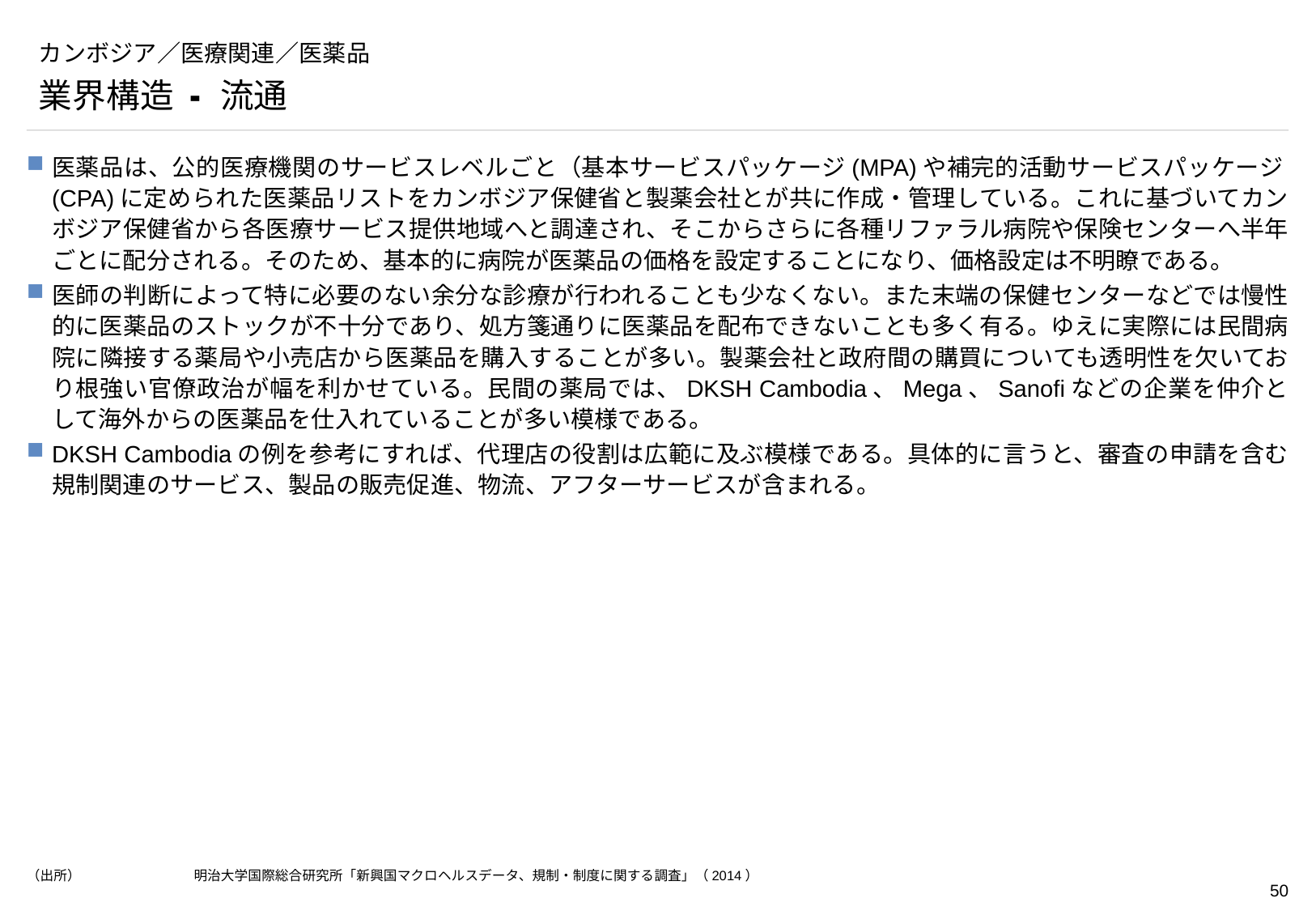

# カンボジア／医療関連／医薬品
業界構造 - 流通
医薬品は、公的医療機関のサービスレベルごと（基本サービスパッケージ(MPA)や補完的活動サービスパッケージ(CPA)に定められた医薬品リストをカンボジア保健省と製薬会社とが共に作成・管理している。これに基づいてカンボジア保健省から各医療サービス提供地域へと調達され、そこからさらに各種リファラル病院や保険センターへ半年ごとに配分される。そのため、基本的に病院が医薬品の価格を設定することになり、価格設定は不明瞭である。
医師の判断によって特に必要のない余分な診療が行われることも少なくない。また末端の保健センターなどでは慢性的に医薬品のストックが不十分であり、処方箋通りに医薬品を配布できないことも多く有る。ゆえに実際には民間病院に隣接する薬局や小売店から医薬品を購入することが多い。製薬会社と政府間の購買についても透明性を欠いており根強い官僚政治が幅を利かせている。民間の薬局では、DKSH Cambodia、Mega、Sanofiなどの企業を仲介として海外からの医薬品を仕入れていることが多い模様である。
DKSH Cambodiaの例を参考にすれば、代理店の役割は広範に及ぶ模様である。具体的に言うと、審査の申請を含む規制関連のサービス、製品の販売促進、物流、アフターサービスが含まれる。
（出所）	明治大学国際総合研究所「新興国マクロヘルスデータ、規制・制度に関する調査」（2014）